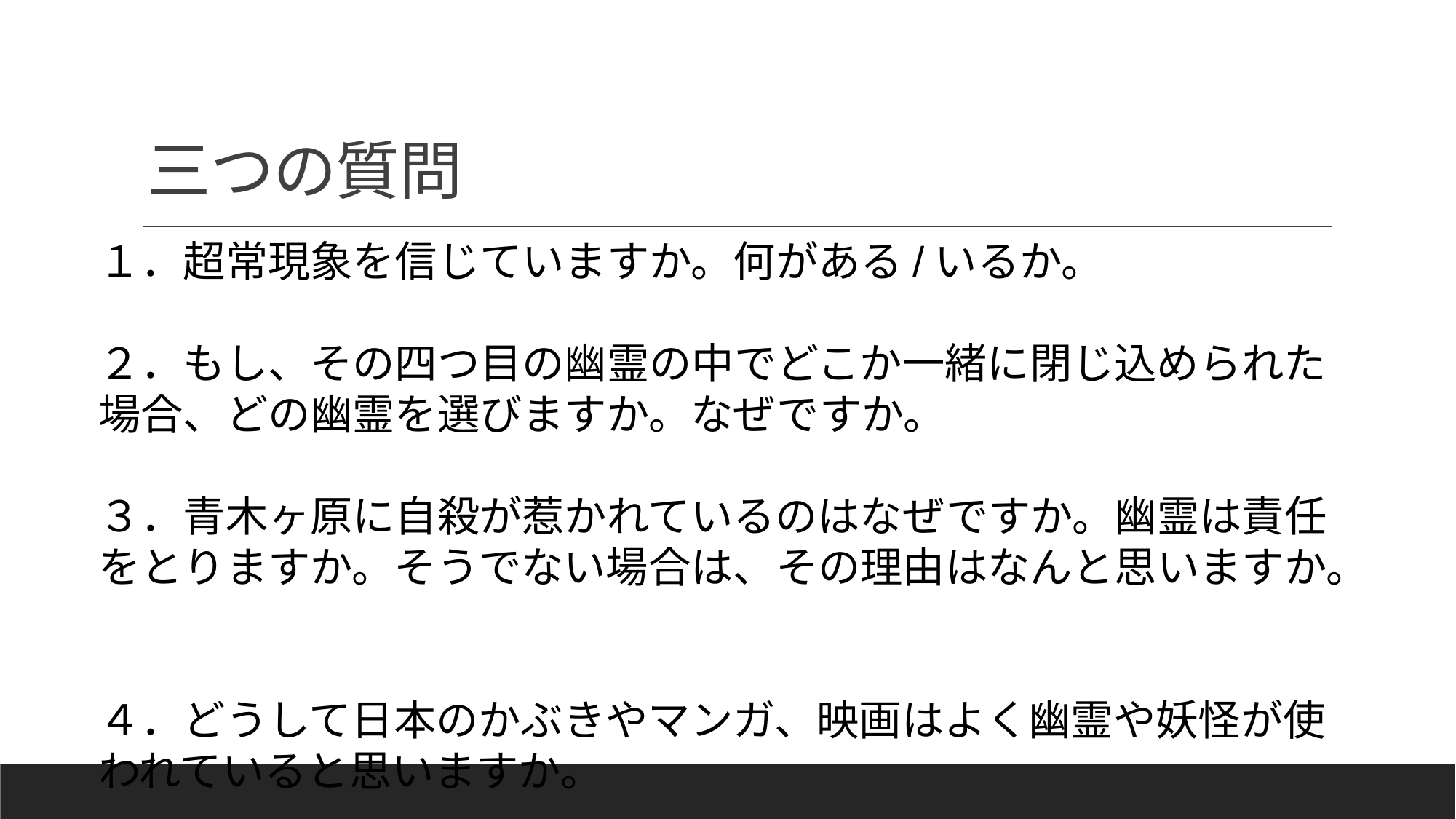

# 三つの質問
１．超常現象を信じていますか。何がある/いるか。
２．もし、その四つ目の幽霊の中でどこか一緒に閉じ込められた場合、どの幽霊を選びますか。なぜですか。
３．青木ヶ原に自殺が惹かれているのはなぜですか。幽霊は責任をとりますか。そうでない場合は、その理由はなんと思いますか。
４．どうして日本のかぶきやマンガ、映画はよく幽霊や妖怪が使われていると思いますか。